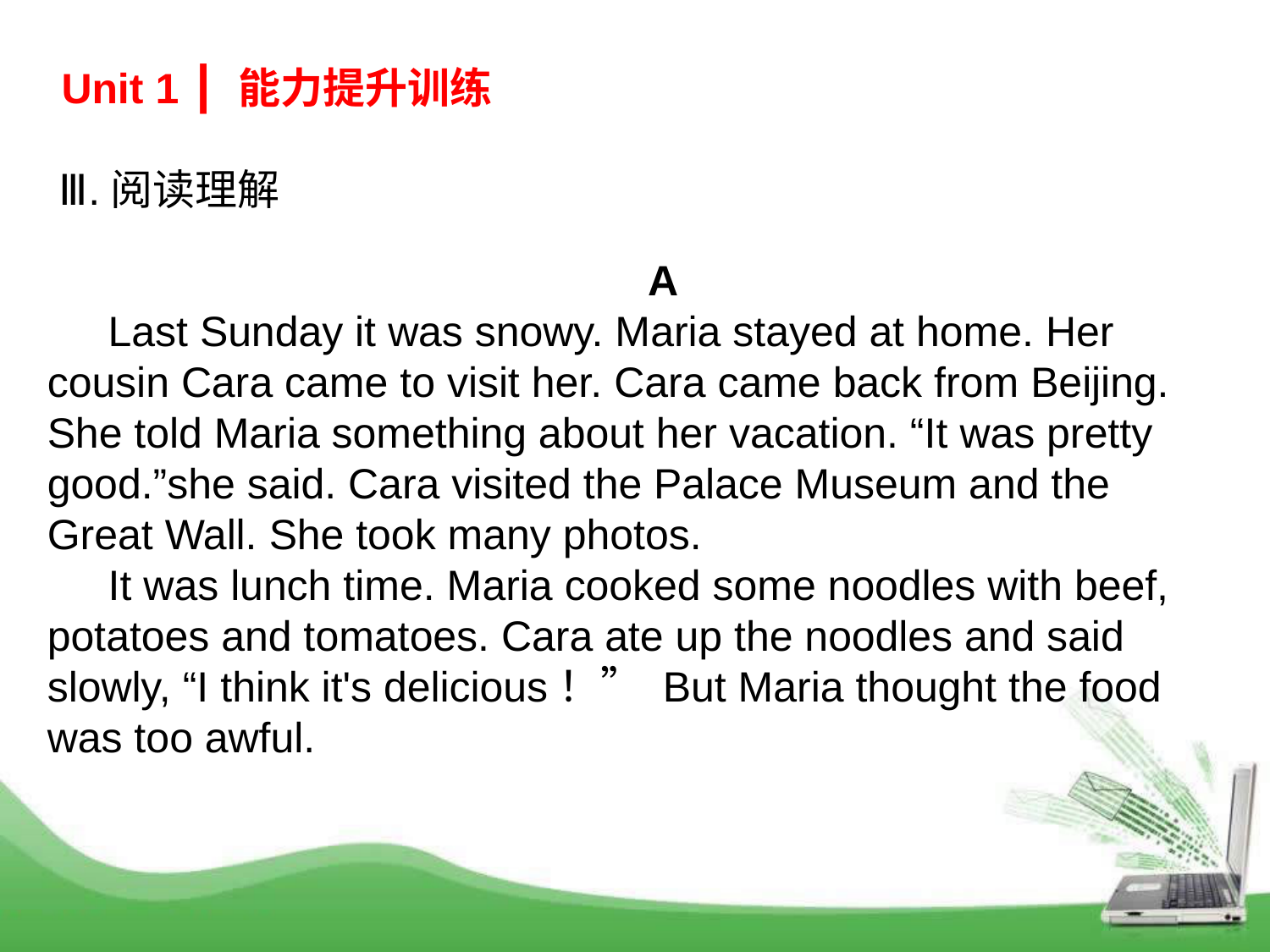

Unit 1 ┃ 能力提升训练
Ⅲ.阅读理解
     A
  Last Sunday it was snowy. Maria stayed at home. Her cousin Cara came to visit her. Cara came back from Beijing. She told Maria something about her vacation. “It was pretty good.”she said. Cara visited the Palace Museum and the Great Wall. She took many photos.
  It was lunch time. Maria cooked some noodles with beef, potatoes and tomatoes. Cara ate up the noodles and said slowly, “I think it's delicious！” But Maria thought the food was too awful.